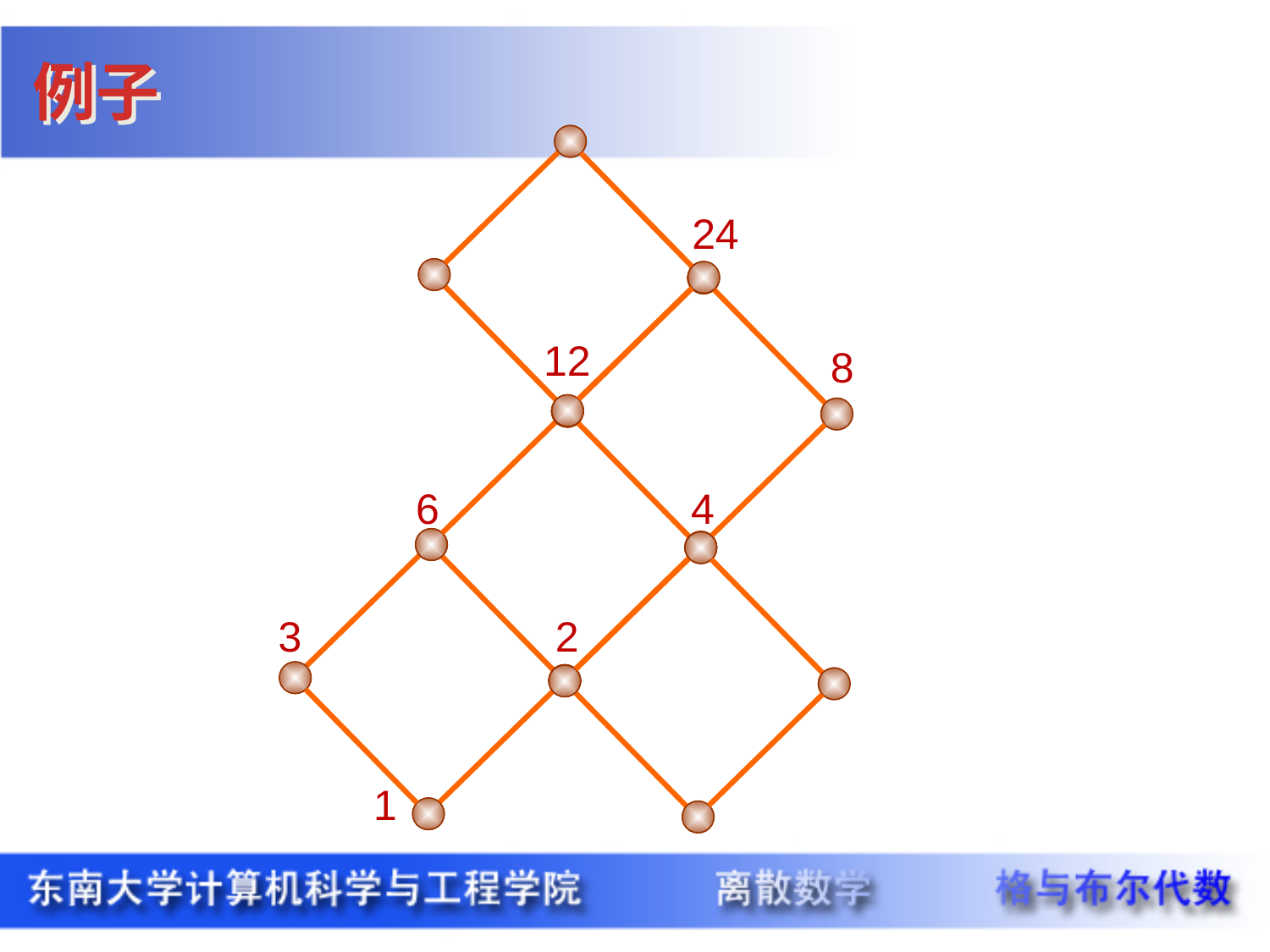

例子

24
12
8
6
4
3
2
1